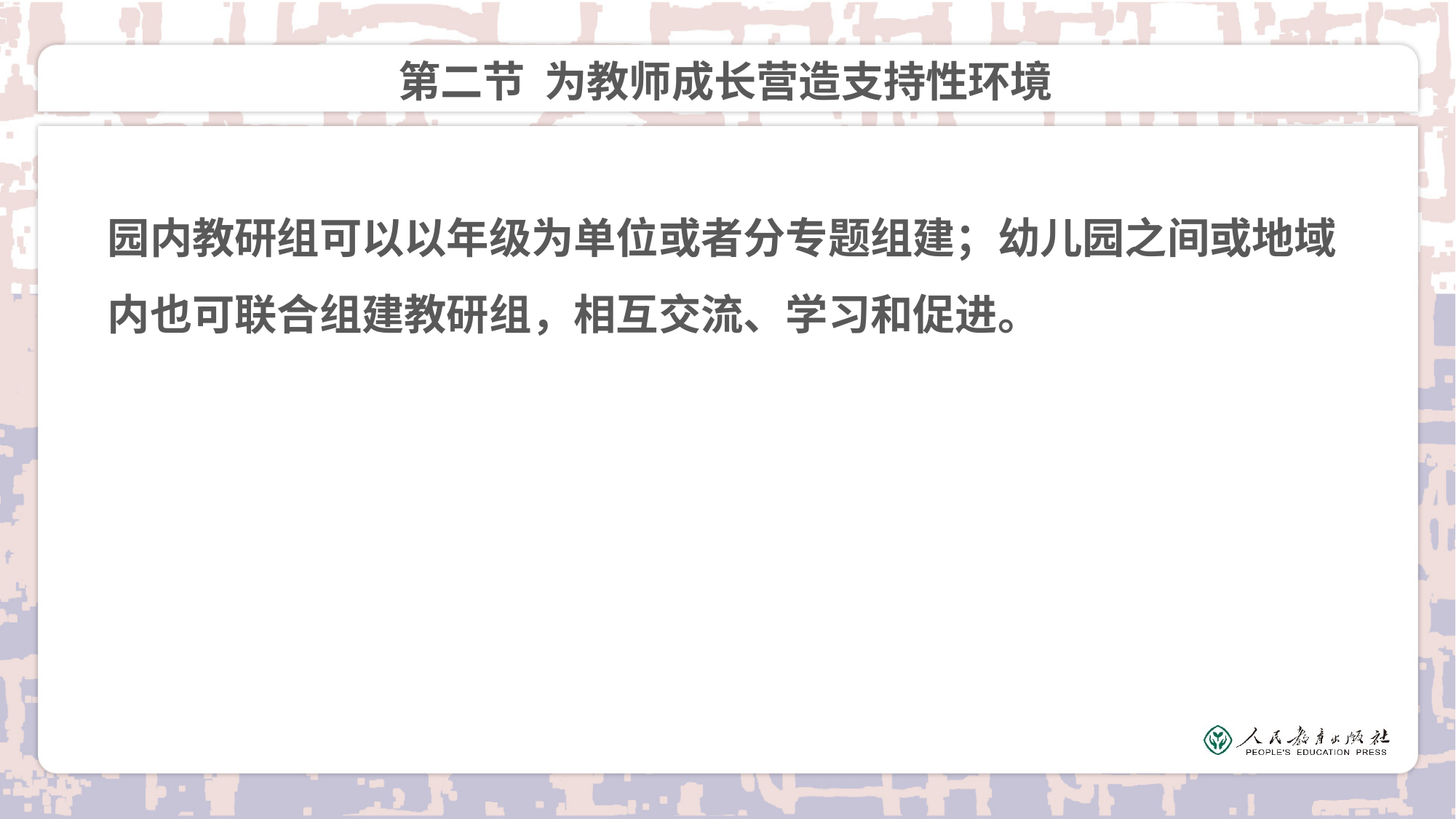

# 第二节  为教师成长营造支持性环境
园内教研组可以以年级为单位或者分专题组建；幼儿园之间或地域内也可联合组建教研组，相互交流、学习和促进。